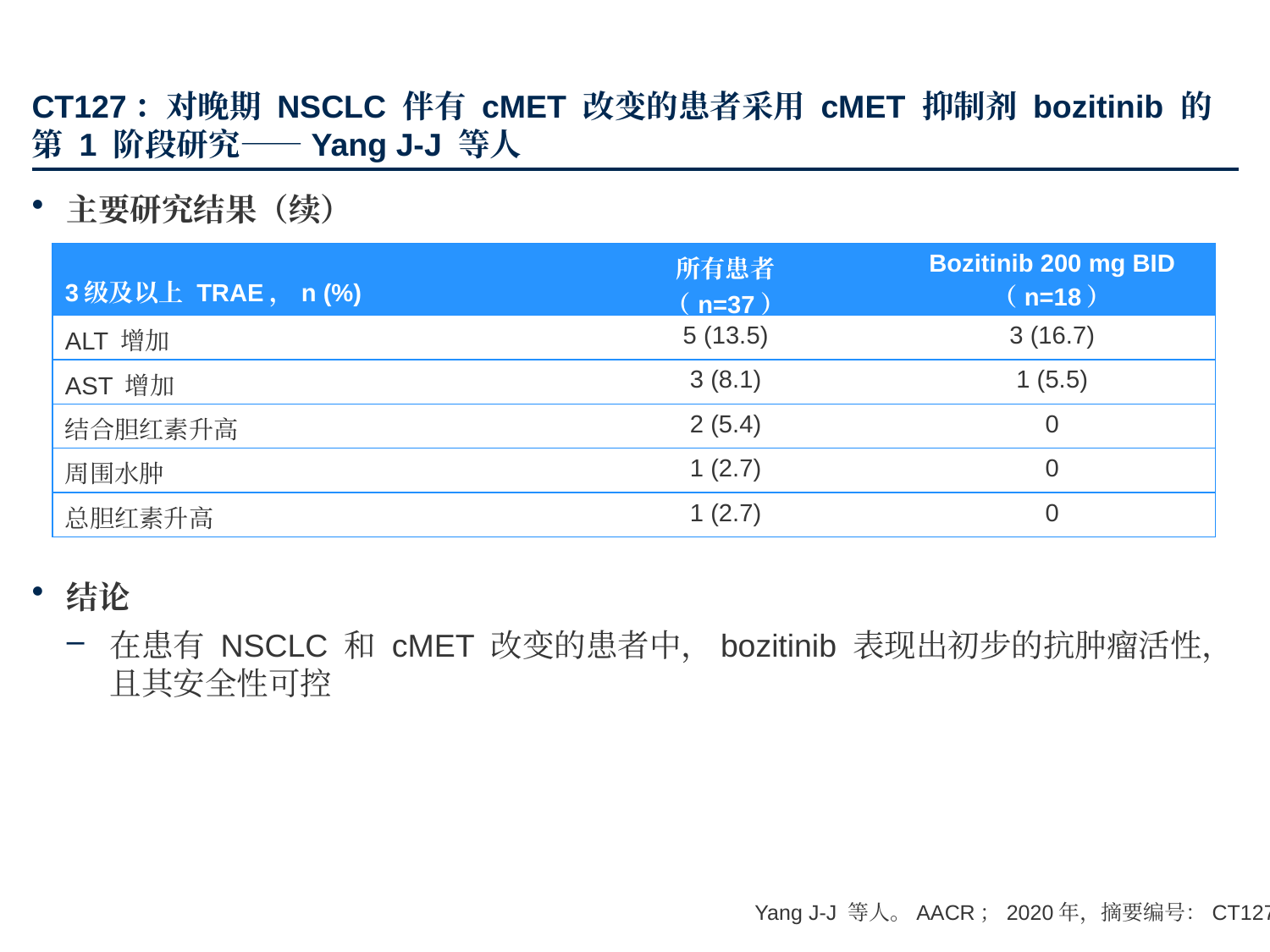

# CT127：对晚期 NSCLC 伴有 cMET 改变的患者采用 cMET 抑制剂 bozitinib 的第 1 阶段研究——Yang J-J 等人
主要研究结果（续）
结论
在患有 NSCLC 和 cMET 改变的患者中，bozitinib 表现出初步的抗肿瘤活性，且其安全性可控

| 3级及以上 TRAE，n (%) | 所有患者 （n=37） | Bozitinib 200 mg BID （n=18） |
| --- | --- | --- |
| ALT 增加 | 5 (13.5) | 3 (16.7) |
| AST 增加 | 3 (8.1) | 1 (5.5) |
| 结合胆红素升高 | 2 (5.4) | 0 |
| 周围水肿 | 1 (2.7) | 0 |
| 总胆红素升高 | 1 (2.7) | 0 |
Yang J-J 等人。AACR；2020年，摘要编号：CT127